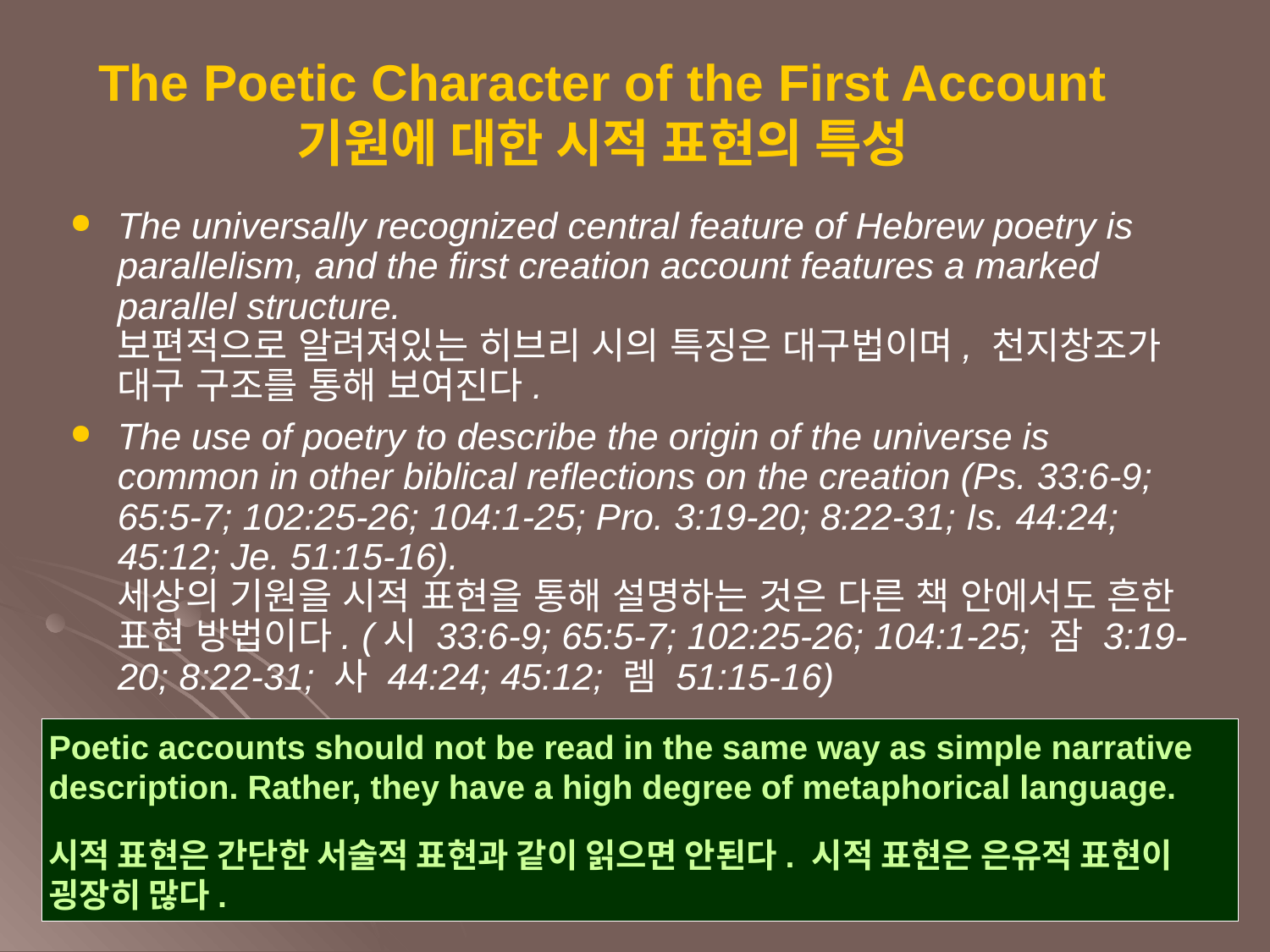

The Poetic Character of the First Account
기원에 대한 시적 표현의 특성
The universally recognized central feature of Hebrew poetry is parallelism, and the first creation account features a marked parallel structure.
보편적으로 알려져있는 히브리 시의 특징은 대구법이며, 천지창조가 대구 구조를 통해 보여진다.
The use of poetry to describe the origin of the universe is common in other biblical reflections on the creation (Ps. 33:6-9; 65:5-7; 102:25-26; 104:1-25; Pro. 3:19-20; 8:22-31; Is. 44:24; 45:12; Je. 51:15-16).
세상의 기원을 시적 표현을 통해 설명하는 것은 다른 책 안에서도 흔한 표현 방법이다. (시 33:6-9; 65:5-7; 102:25-26; 104:1-25; 잠 3:19-20; 8:22-31; 사 44:24; 45:12; 렘 51:15-16)
Poetic accounts should not be read in the same way as simple narrative description. Rather, they have a high degree of metaphorical language.
시적 표현은 간단한 서술적 표현과 같이 읽으면 안된다. 시적 표현은 은유적 표현이 굉장히 많다.